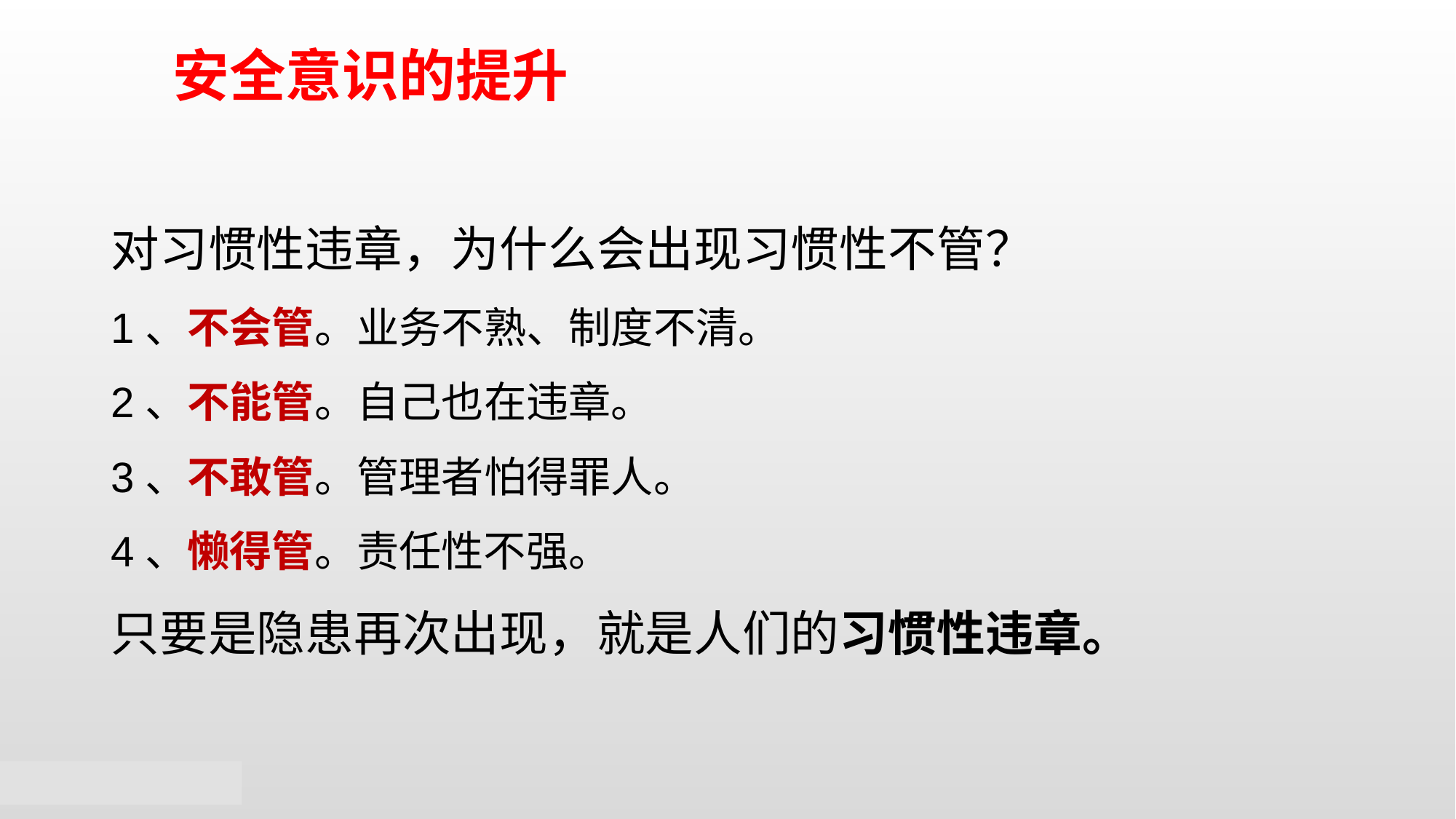

安全意识的提升
对习惯性违章，为什么会出现习惯性不管？
1、不会管。业务不熟、制度不清。
2、不能管。自己也在违章。
3、不敢管。管理者怕得罪人。
4、懒得管。责任性不强。
只要是隐患再次出现，就是人们的习惯性违章。